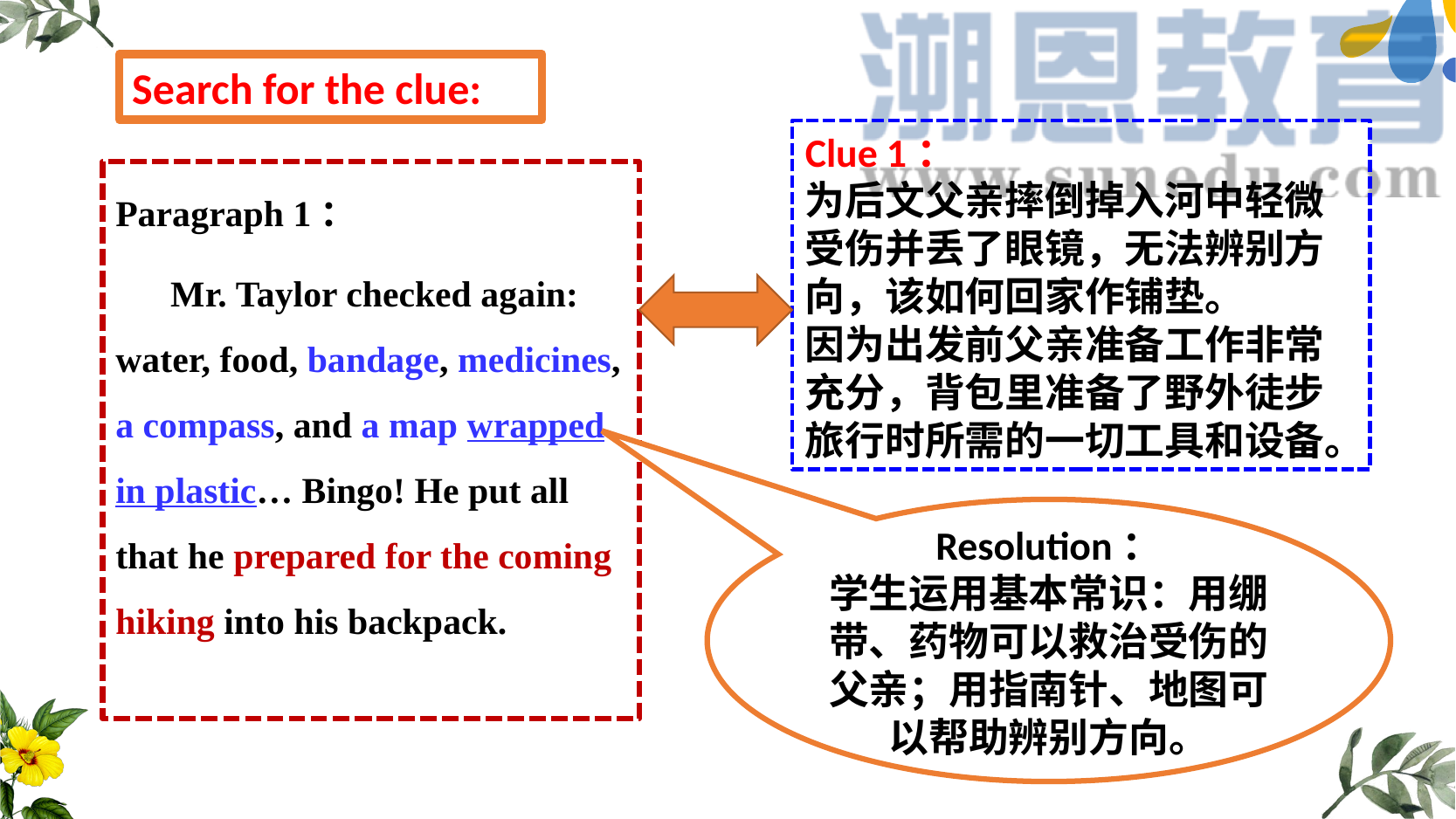

Search for the clue:
Clue 1：
为后文父亲摔倒掉入河中轻微受伤并丢了眼镜，无法辨别方向，该如何回家作铺垫。
因为出发前父亲准备工作非常充分，背包里准备了野外徒步旅行时所需的一切工具和设备。
Paragraph 1：
      Mr. Taylor checked again: water, food, bandage, medicines, a compass, and a map wrapped in plastic… Bingo! He put all that he prepared for the coming hiking into his backpack.

Resolution：
学生运用基本常识：用绷带、药物可以救治受伤的父亲；用指南针、地图可以帮助辨别方向。